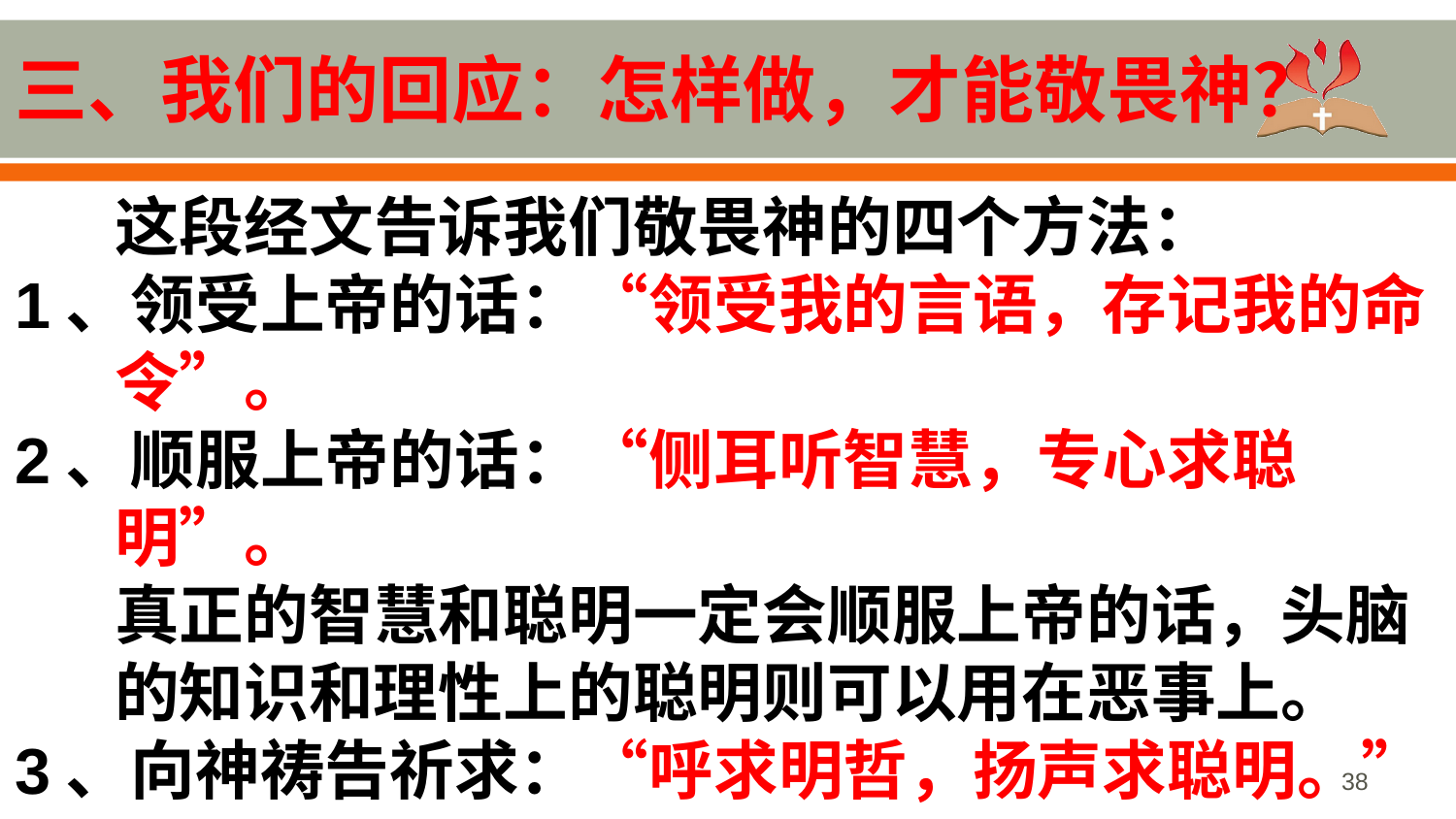

# 三、我们的回应：怎样做，才能敬畏神？
这段经文告诉我们敬畏神的四个方法：
1、领受上帝的话：“领受我的言语，存记我的命令”。
2、顺服上帝的话：“侧耳听智慧，专心求聪明”。
真正的智慧和聪明一定会顺服上帝的话，头脑的知识和理性上的聪明则可以用在恶事上。
3、向神祷告祈求：“呼求明哲，扬声求聪明。”

38